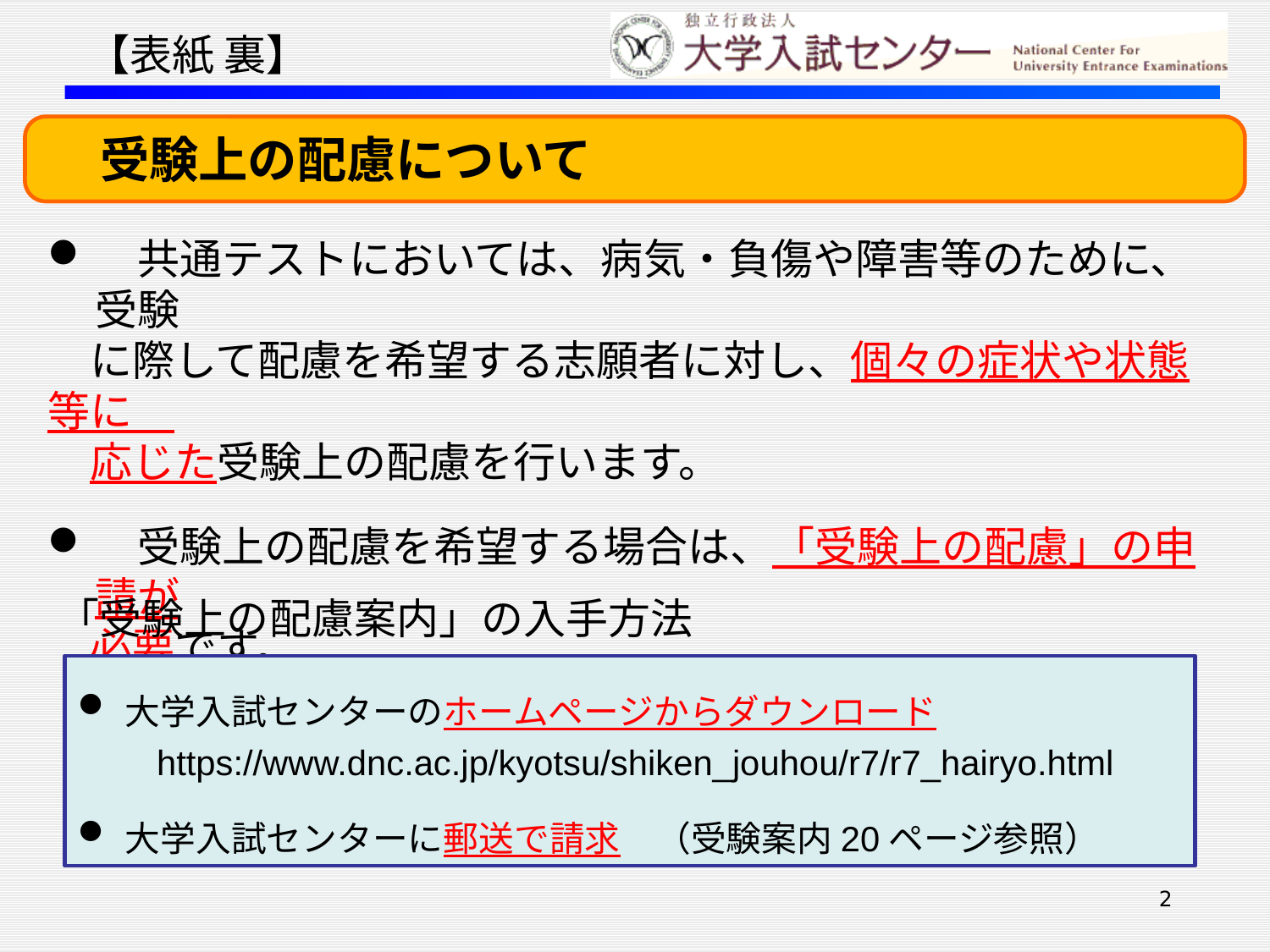

【表紙 裏】
　受験上の配慮について
　共通テストにおいては、病気・負傷や障害等のために、 受験
　に際して配慮を希望する志願者に対し、個々の症状や状態等に
　応じた受験上の配慮を行います。

　受験上の配慮を希望する場合は、「受験上の配慮」の申請が
　必要です。
「受験上の配慮案内」の入手方法

大学入試センターのホームページからダウンロード

　　https://www.dnc.ac.jp/kyotsu/shiken_jouhou/r7/r7_hairyo.html

大学入試センターに郵送で請求　（受験案内20ページ参照）

2